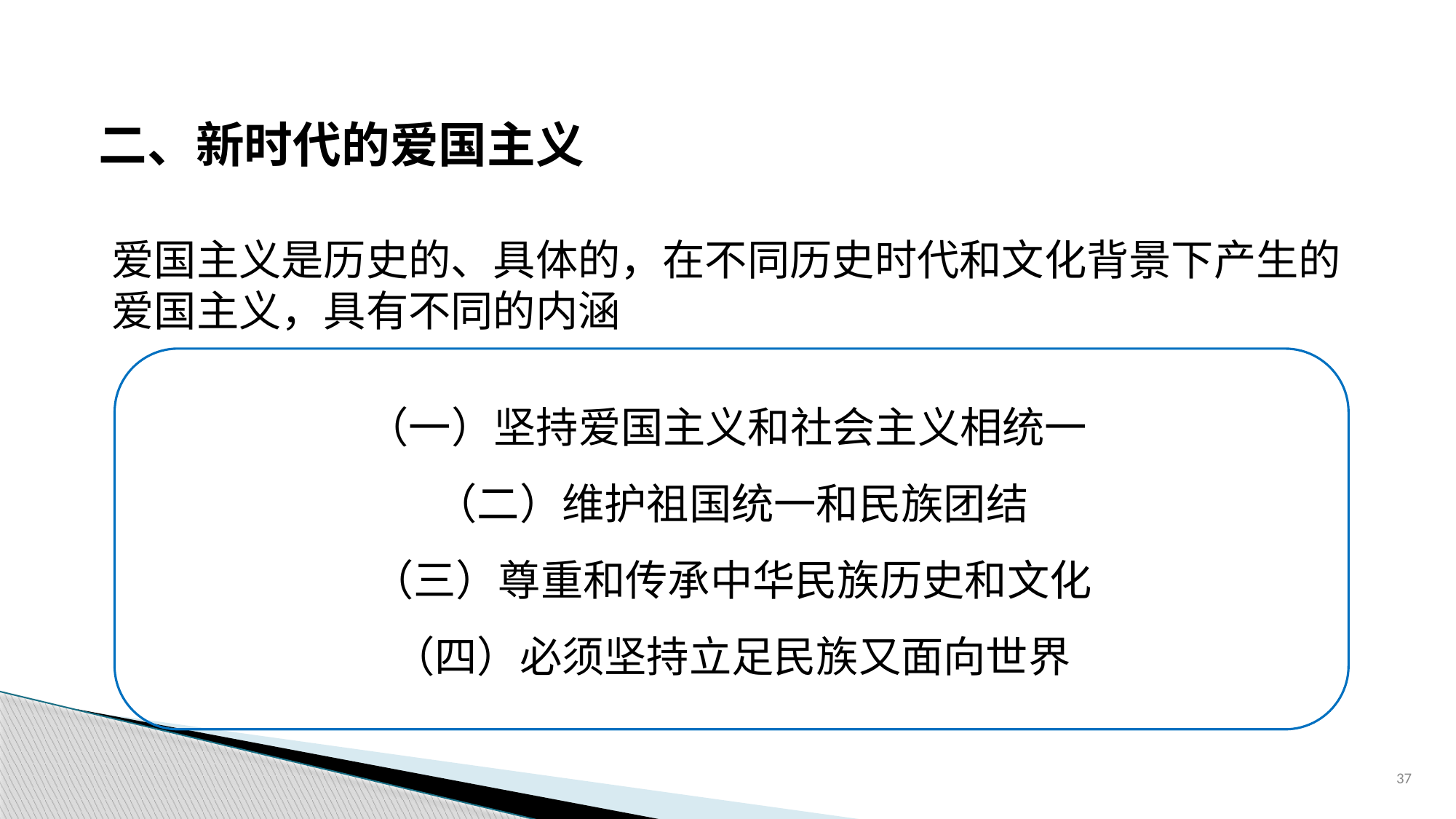

二、新时代的爱国主义
爱国主义是历史的、具体的，在不同历史时代和文化背景下产生的爱国主义，具有不同的内涵

（一）坚持爱国主义和社会主义相统一
（二）维护祖国统一和民族团结
（三）尊重和传承中华民族历史和文化
（四）必须坚持立足民族又面向世界

37